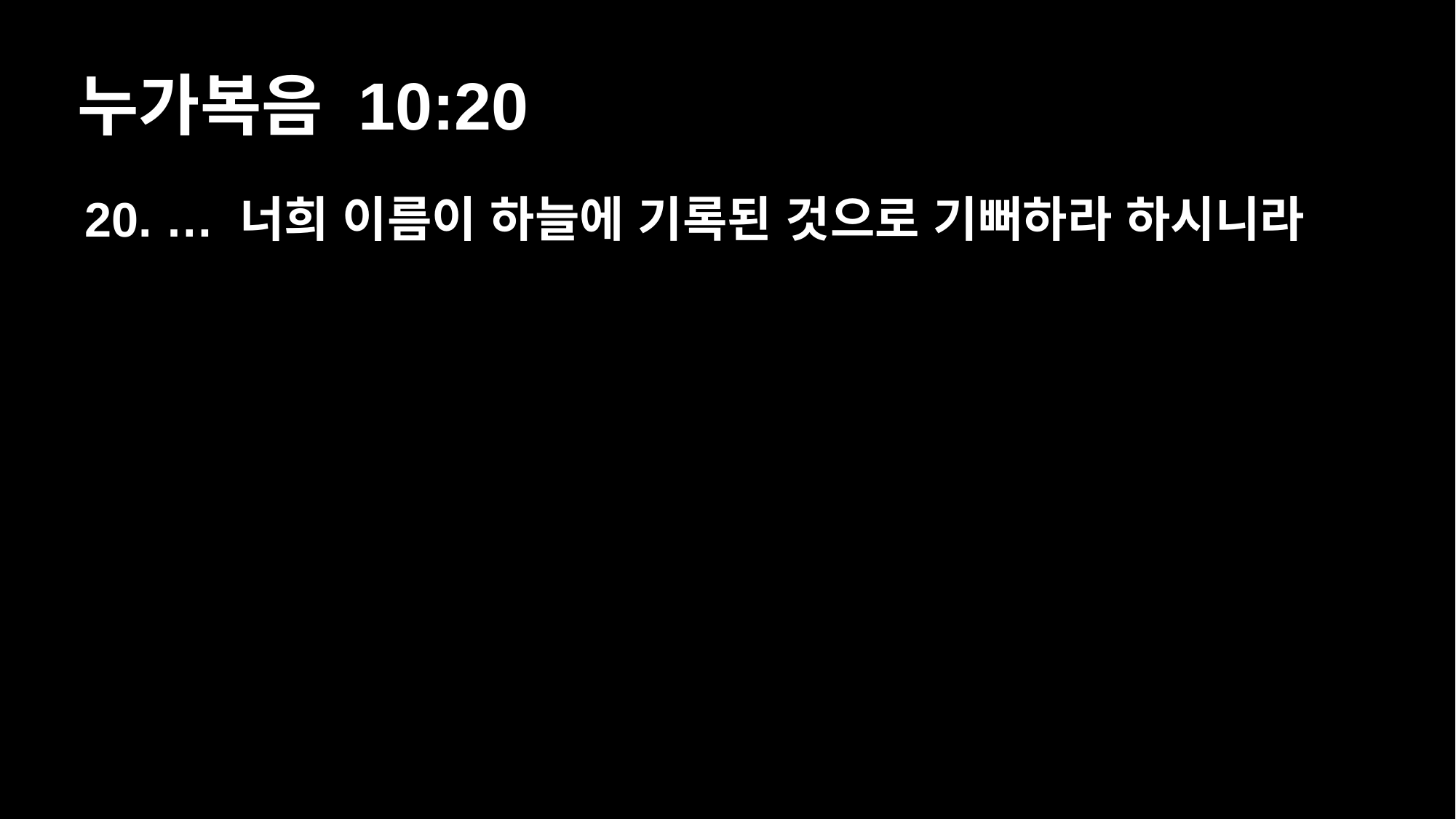

# 누가복음 10:20
20. … 너희 이름이 하늘에 기록된 것으로 기뻐하라 하시니라